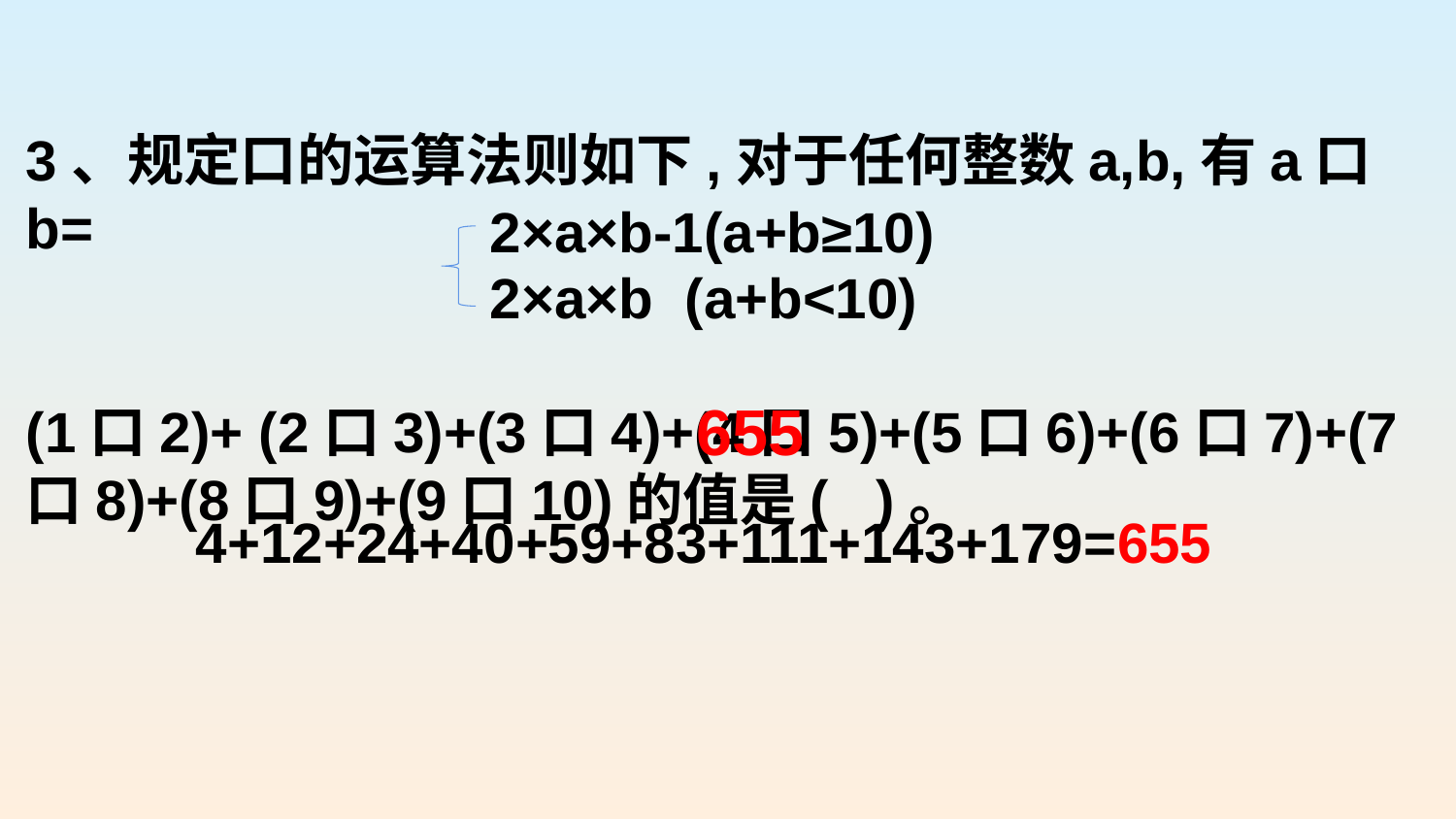

3、规定口的运算法则如下,对于任何整数a,b,有a口b=

(1口2)+ (2口3)+(3口4)+(4口5)+(5口6)+(6口7)+(7口8)+(8口9)+(9口10)的值是(   )。
2×a×b-1(a+b≥10)

2×a×b  (a+b<10)
655
4+12+24+40+59+83+111+143+179=655